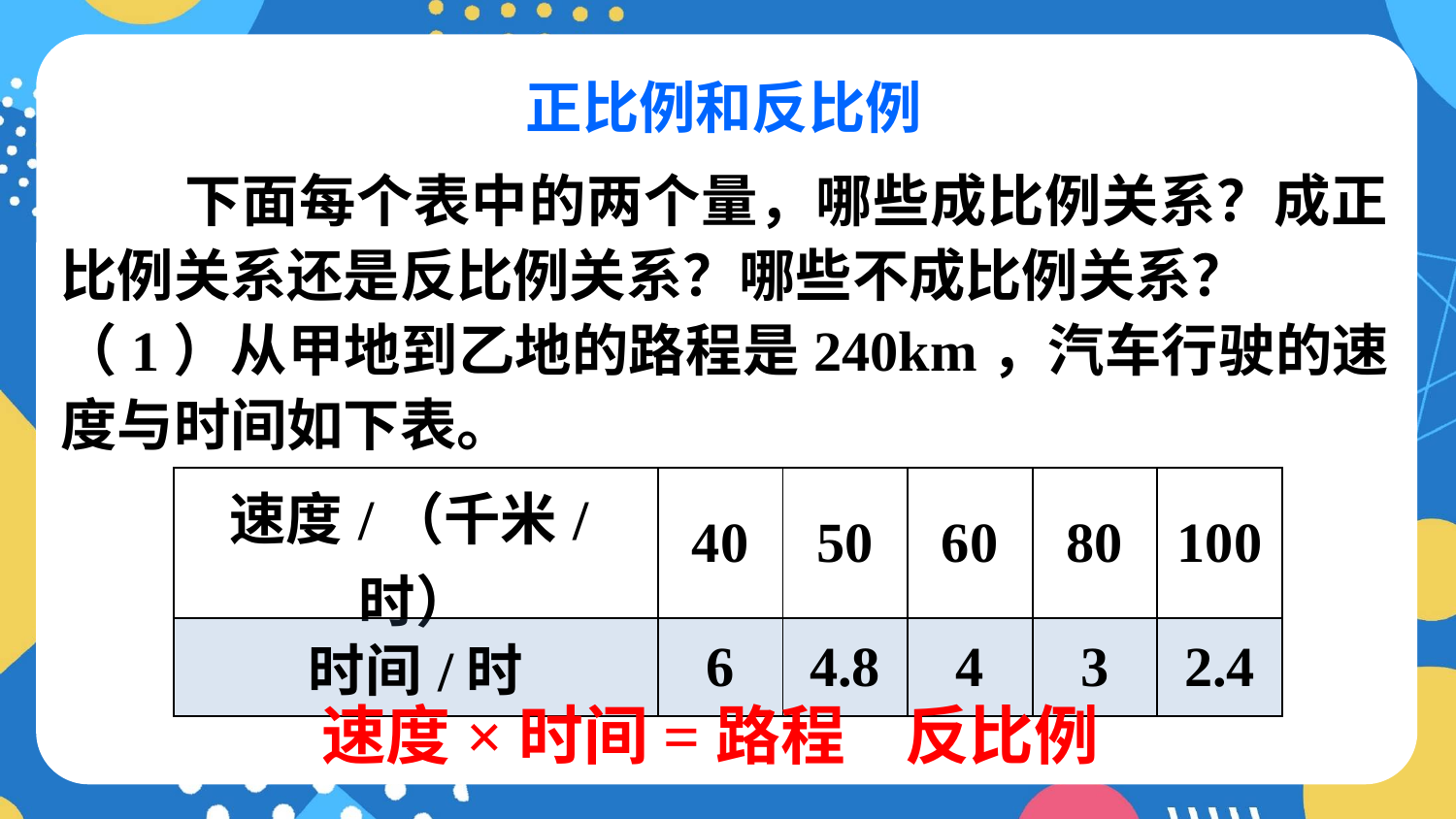

正比例和反比例
        下面每个表中的两个量，哪些成比例关系？成正比例关系还是反比例关系？哪些不成比例关系？
（1）从甲地到乙地的路程是240km，汽车行驶的速度与时间如下表。
| 速度/（千米/时） | 40 | 50 | 60 | 80 | 100 |
| --- | --- | --- | --- | --- | --- |
| 时间/时 | 6 | 4.8 | 4 | 3 | 2.4 |
速度×时间=路程
反比例